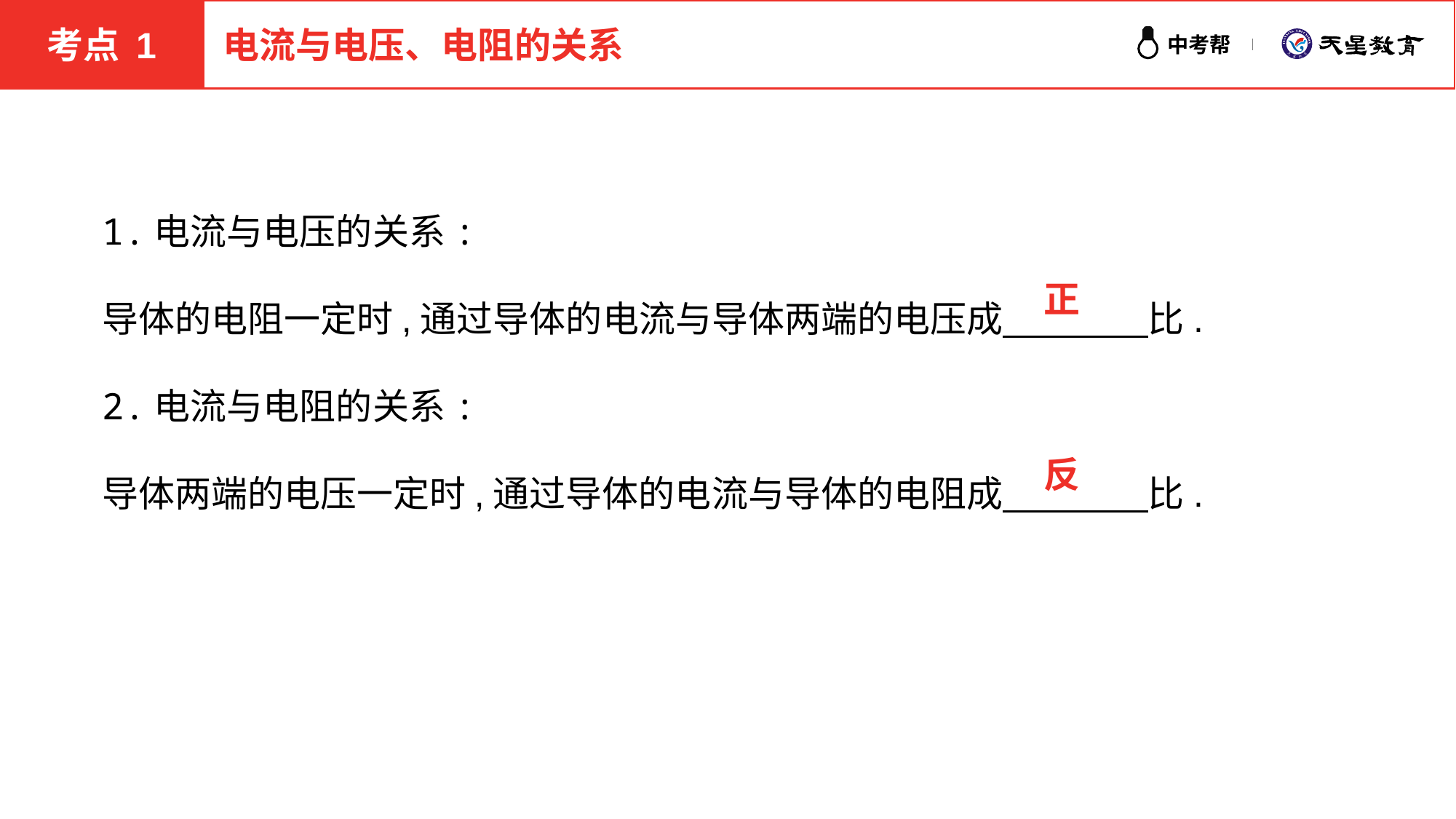

考点 1
电流与电压、电阻的关系
1.电流与电压的关系:
导体的电阻一定时,通过导体的电流与导体两端的电压成　　　　比.
2.电流与电阻的关系:
导体两端的电压一定时,通过导体的电流与导体的电阻成　　　　比.
正
反